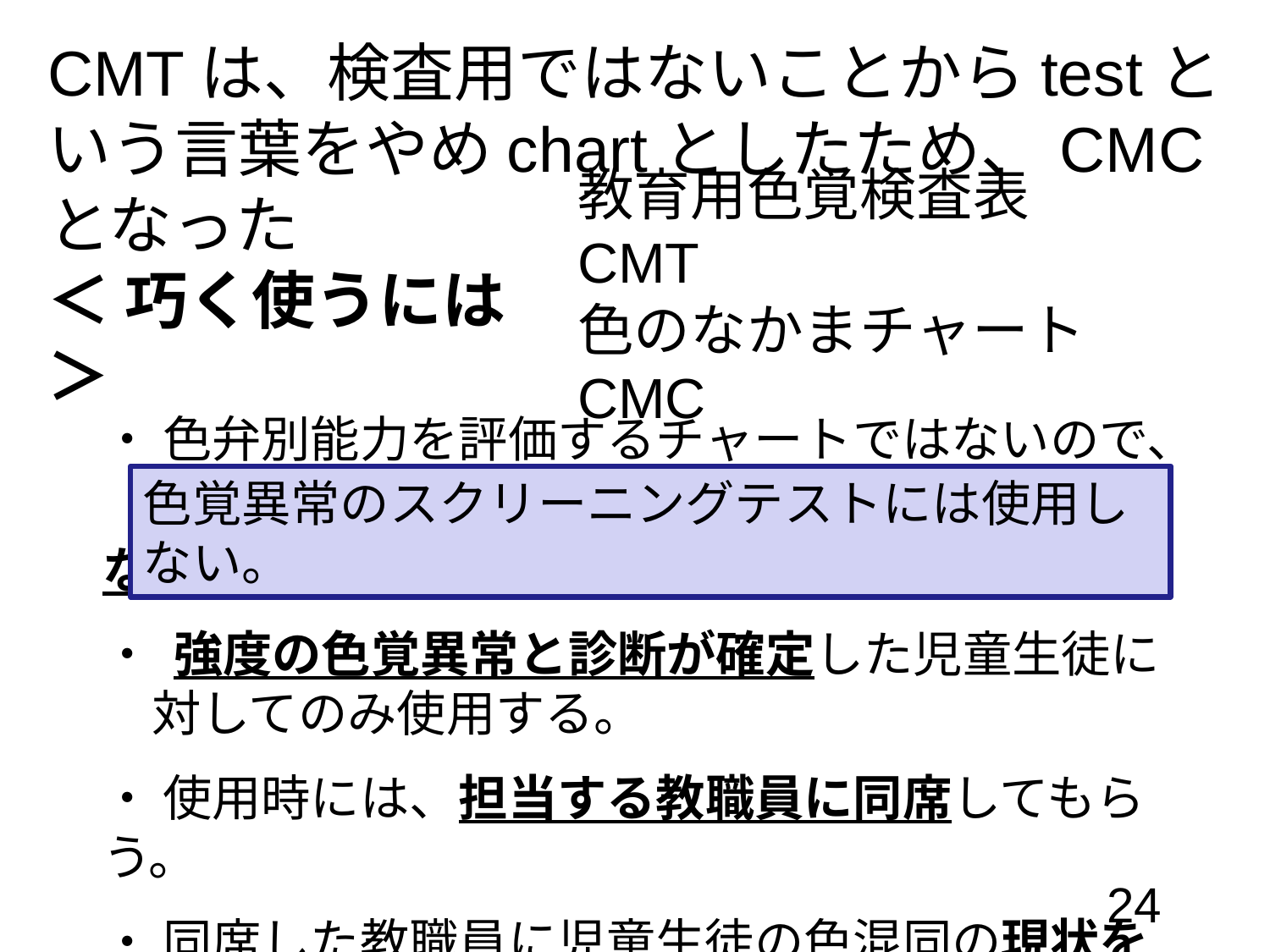

CMTは、検査用ではないことからtestという言葉をやめchartとしたため、CMCとなった
教育用色覚検査表　CMT
色のなかまチャート　CMC
＜ 巧く使うには ＞
・ 色弁別能力を評価するチャートではないので、
	色覚異常のスクリーニングテストには使用しない。

・  強度の色覚異常と診断が確定した児童生徒に
	対してのみ使用する。

・ 使用時には、担当する教職員に同席してもらう。

・ 同席した教職員に児童生徒の色混同の現状を
	知ってもらうために利用する。
色覚異常のスクリーニングテストには使用しない。
24